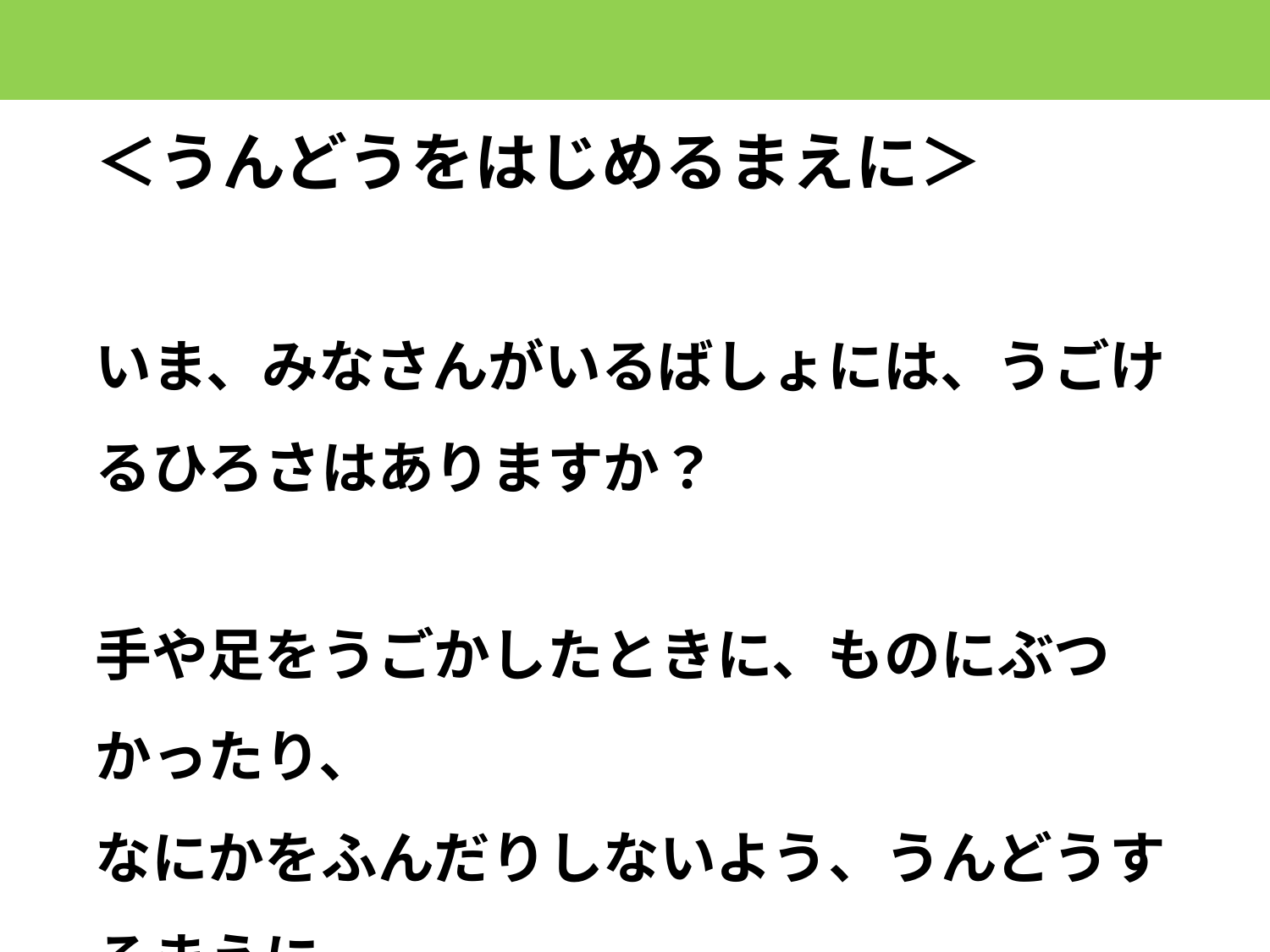

＜うんどうをはじめるまえに＞

いま、みなさんがいるばしょには、うごけるひろさはありますか？

手や足をうごかしたときに、ものにぶつかったり、
なにかをふんだりしないよう、うんどうするまえに、
しっかりあんぜんをかくにんしてね。